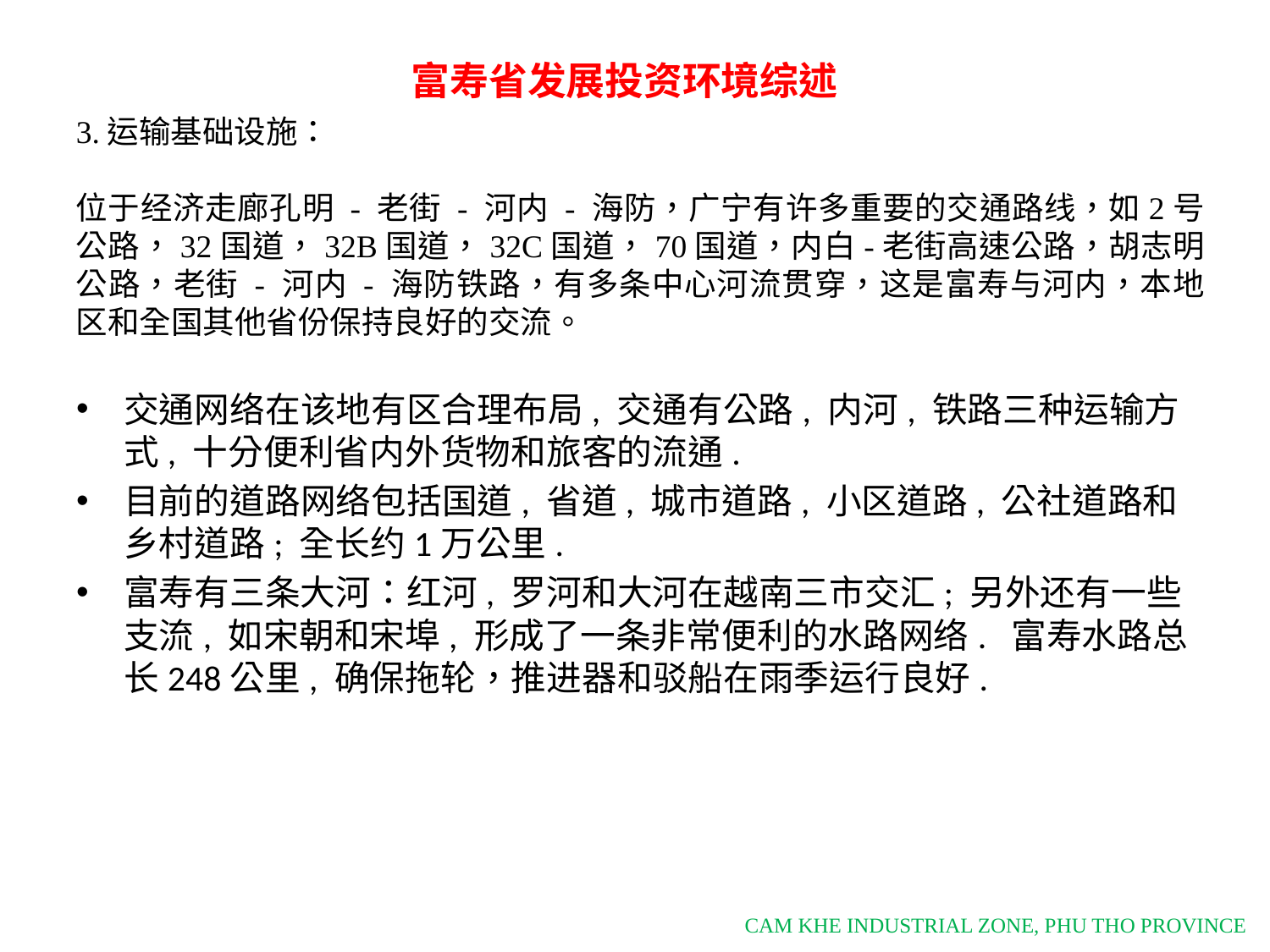

富寿省发展投资环境综述
3.运输基础设施：

位于经济走廊孔明 - 老街 - 河内 - 海防，广宁有许多重要的交通路线，如2号公路，32国道，32B国道，32C国道，70国道，内白-老街高速公路，胡志明公路，老街 - 河内 - 海防铁路，有多条中心河流贯穿，这是富寿与河内，本地区和全国其他省份保持良好的交流。
交通网络在该地有区合理布局, 交通有公路, 内河, 铁路三种运输方式, 十分便利省内外货物和旅客的流通.
目前的道路网络包括国道, 省道, 城市道路, 小区道路, 公社道路和乡村道路; 全长约1万公里.
富寿有三条大河：红河, 罗河和大河在越南三市交汇; 另外还有一些支流, 如宋朝和宋埠, 形成了一条非常便利的水路网络.  富寿水路总长248公里, 确保拖轮，推进器和驳船在雨季运行良好.
CAM KHE INDUSTRIAL ZONE, PHU THO PROVINCE